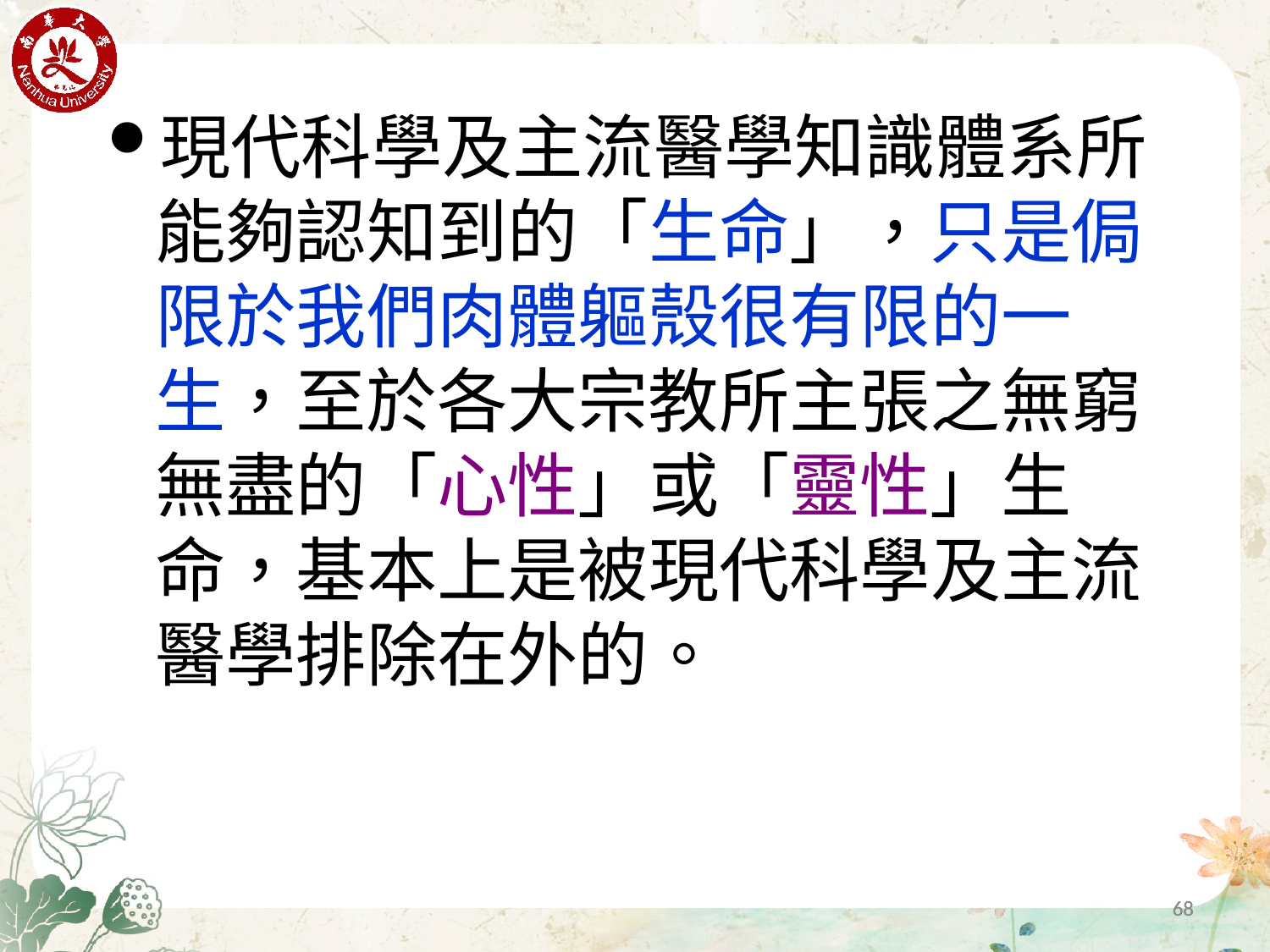

現代科學及主流醫學知識體系所能夠認知到的「生命」，只是侷限於我們肉體軀殼很有限的一生，至於各大宗教所主張之無窮無盡的「心性」或「靈性」生命，基本上是被現代科學及主流醫學排除在外的。
68
68